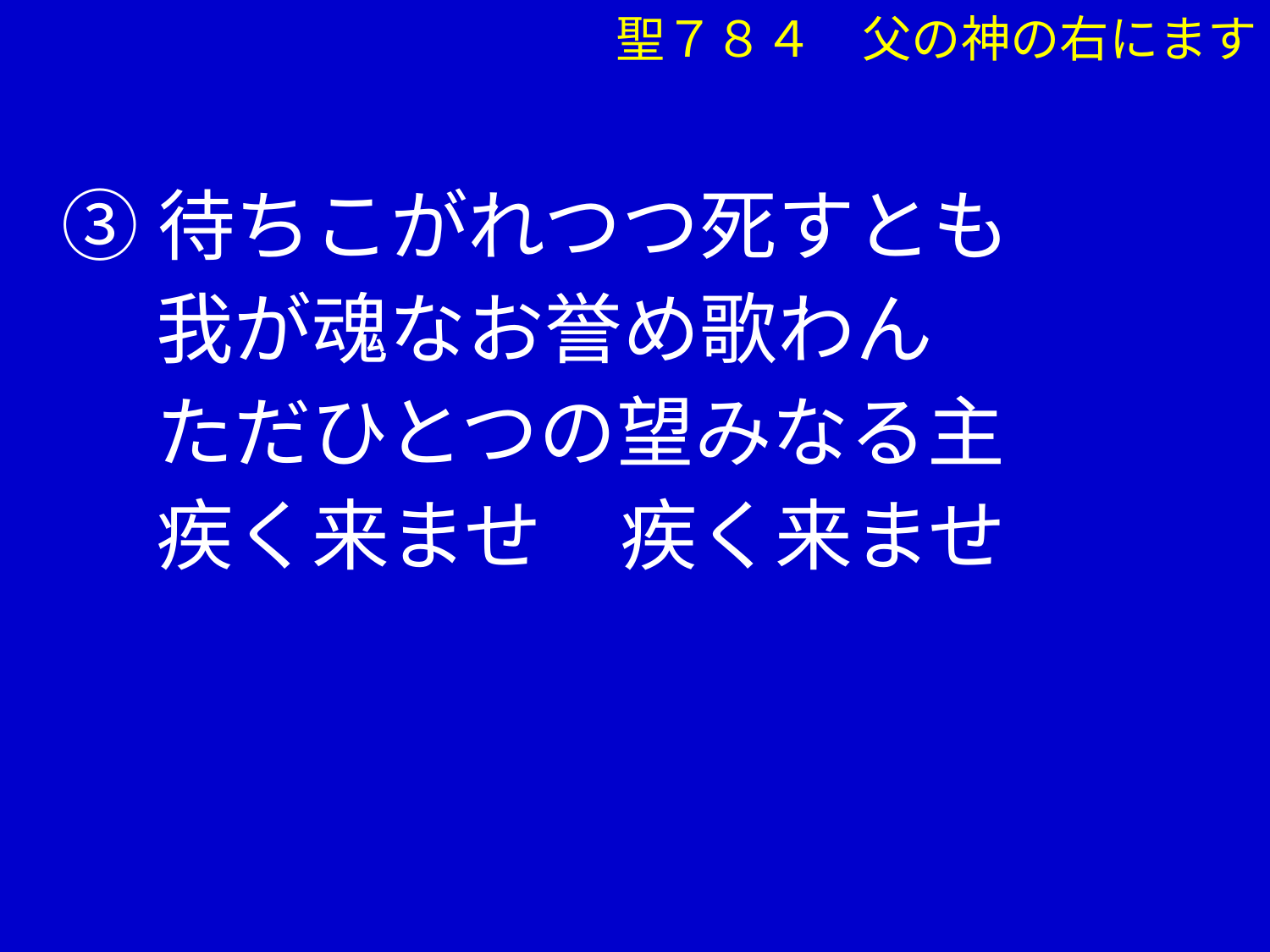

聖７８４　父の神の右にます

③待ちこがれつつ死すとも
　 我が魂なお誉め歌わん
　 ただひとつの望みなる主
　 疾く来ませ　疾く来ませ